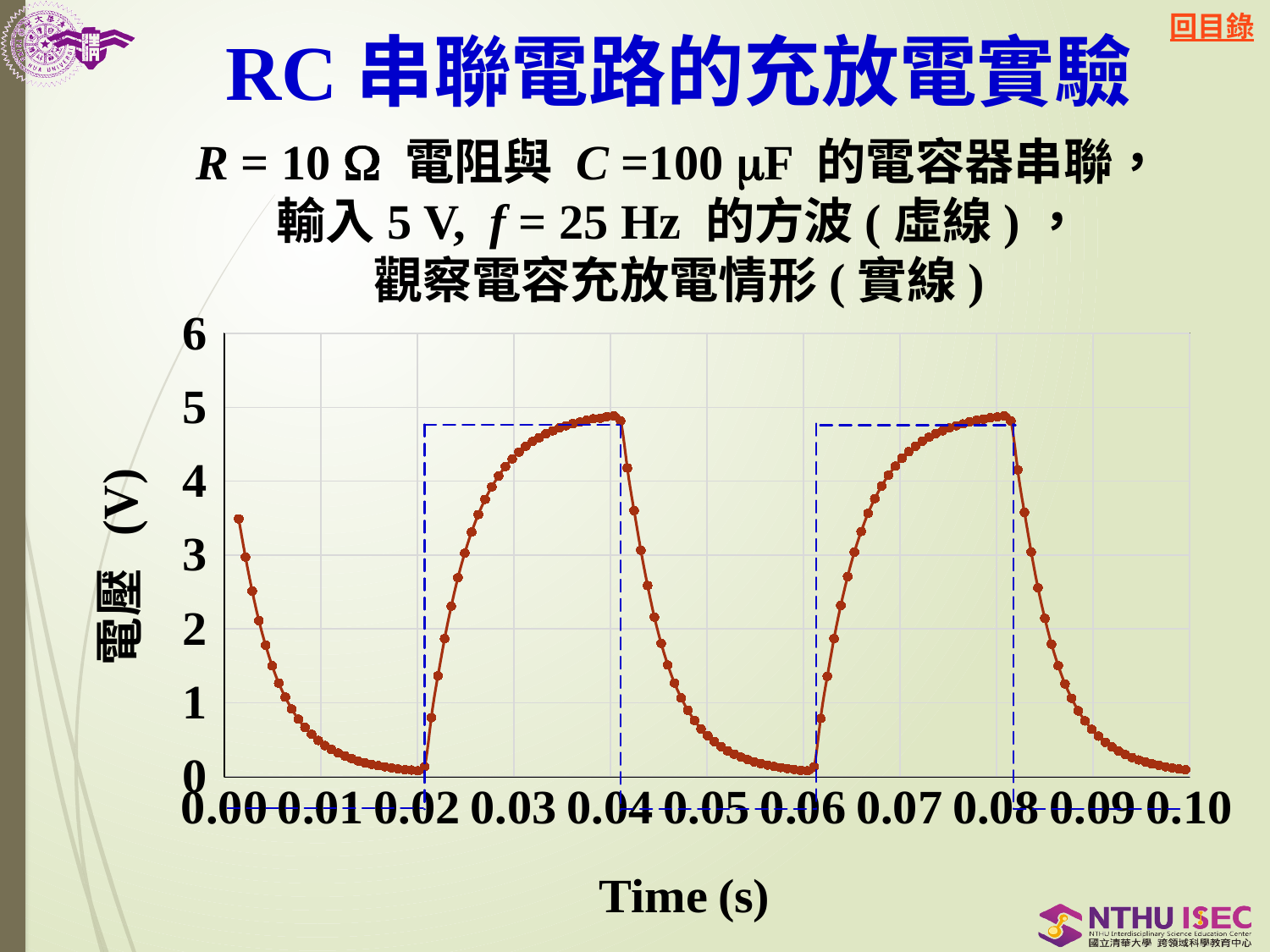

# RC串聯電路的充放電實驗
R = 10 Ω 電阻與 C =100 μF 的電容器串聯，
輸入5 V,  f = 25 Hz 的方波(虛線)，
觀察電容充放電情形(實線)

### Chart

| Category |  |
|---|---|